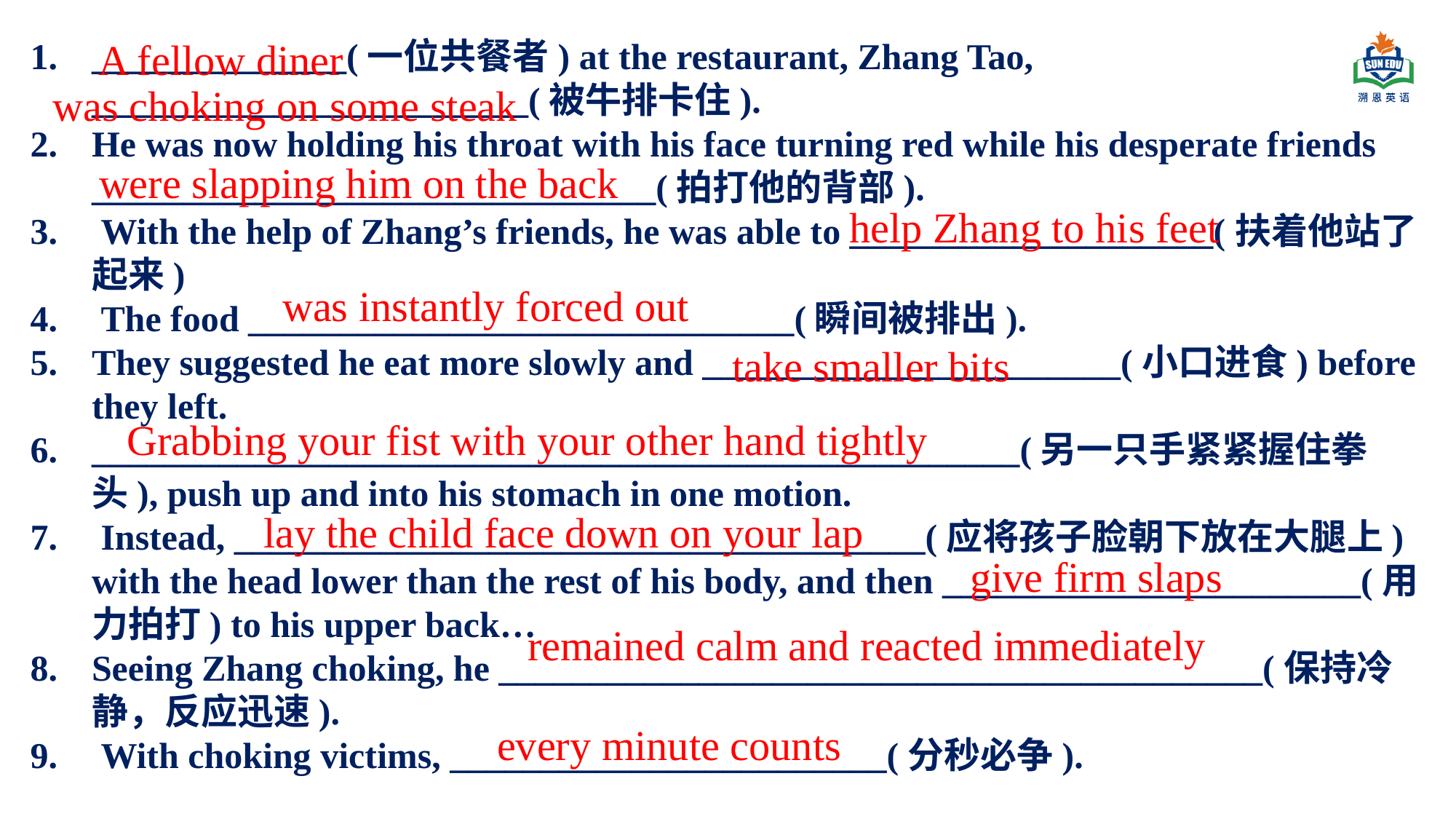

______________(一位共餐者) at the restaurant, Zhang Tao, ________________________(被牛排卡住).
He was now holding his throat with his face turning red while his desperate friends _______________________________(拍打他的背部).
 With the help of Zhang’s friends, he was able to ____________________(扶着他站了起来)
 The food ______________________________(瞬间被排出).
They suggested he eat more slowly and _______________________(小口进食) before they left.
___________________________________________________(另一只手紧紧握住拳头), push up and into his stomach in one motion.
 Instead, ______________________________________(应将孩子脸朝下放在大腿上) with the head lower than the rest of his body, and then _______________________(用力拍打) to his upper back…
Seeing Zhang choking, he __________________________________________(保持冷静，反应迅速).
 With choking victims, ________________________(分秒必争).
 A fellow diner
 was choking on some steak
 were slapping him on the back
 help Zhang to his feet
 was instantly forced out
 take smaller bits
  Grabbing your fist with your other hand tightly
  lay the child face down on your lap
  give firm slaps
remained calm and reacted immediately
 every minute counts